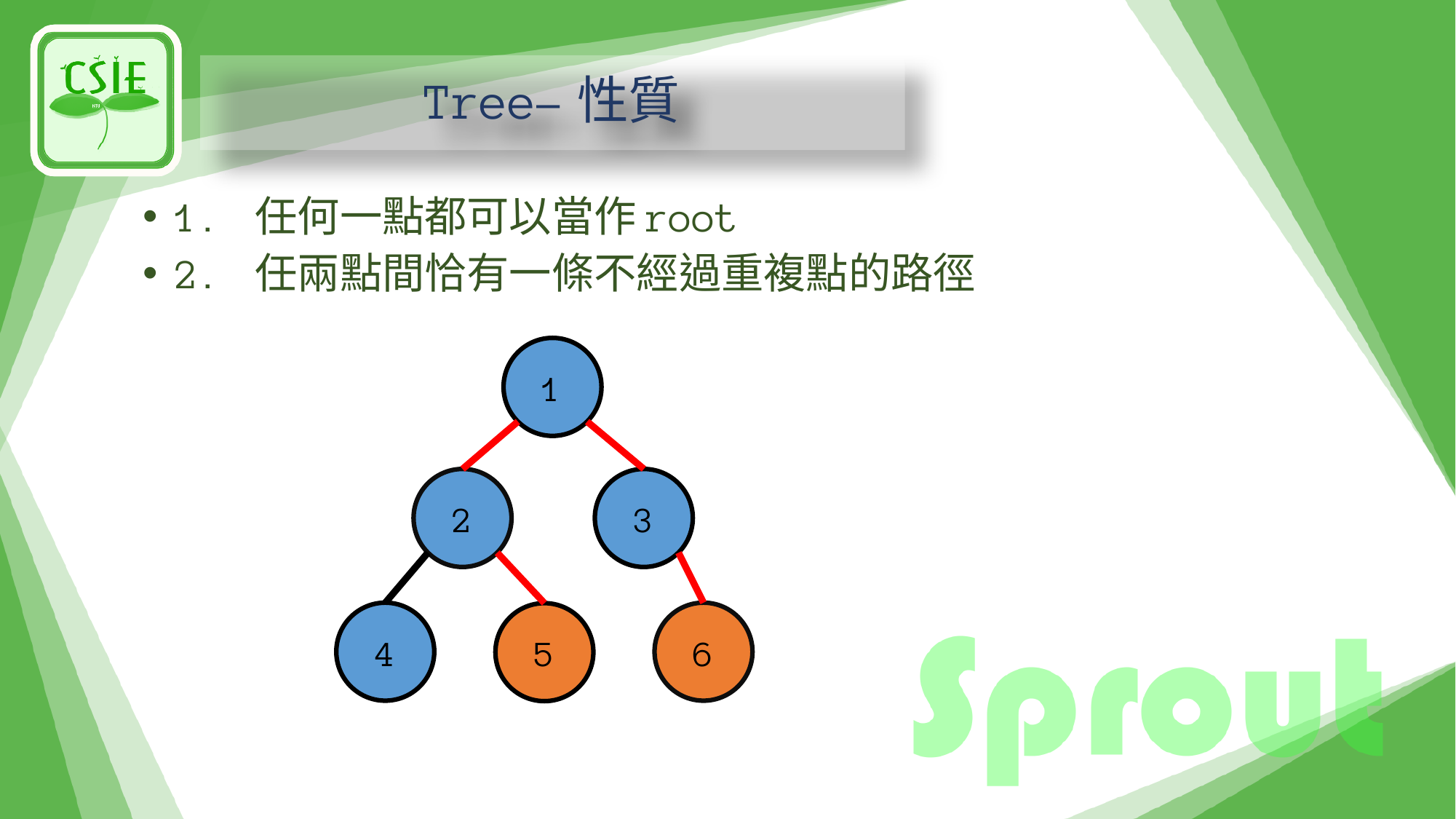

# Tree-性質
1. 任何一點都可以當作root
2. 任兩點間恰有一條不經過重複點的路徑
1
2
3
4
6
5